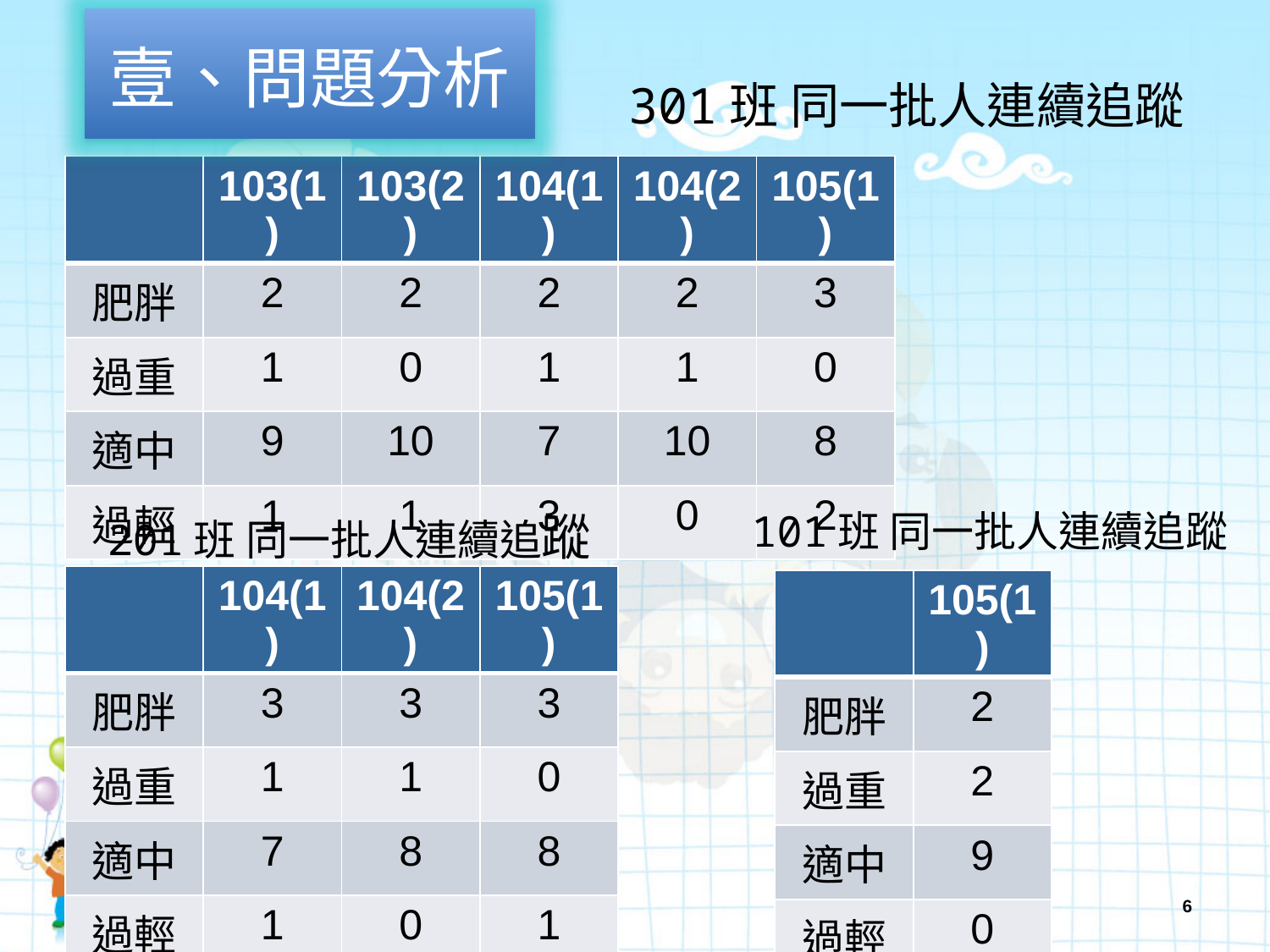

壹、問題分析
# 301班 同一批人連續追蹤
|  | 103(1) | 103(2) | 104(1) | 104(2) | 105(1) |
| --- | --- | --- | --- | --- | --- |
| 肥胖 | 2 | 2 | 2 | 2 | 3 |
| 過重 | 1 | 0 | 1 | 1 | 0 |
| 適中 | 9 | 10 | 7 | 10 | 8 |
| 過輕 | 1 | 1 | 3 | 0 | 2 |
101班 同一批人連續追蹤
201班 同一批人連續追蹤
|  | 104(1) | 104(2) | 105(1) |
| --- | --- | --- | --- |
| 肥胖 | 3 | 3 | 3 |
| 過重 | 1 | 1 | 0 |
| 適中 | 7 | 8 | 8 |
| 過輕 | 1 | 0 | 1 |
|  | 105(1) |
| --- | --- |
| 肥胖 | 2 |
| 過重 | 2 |
| 適中 | 9 |
| 過輕 | 0 |
6